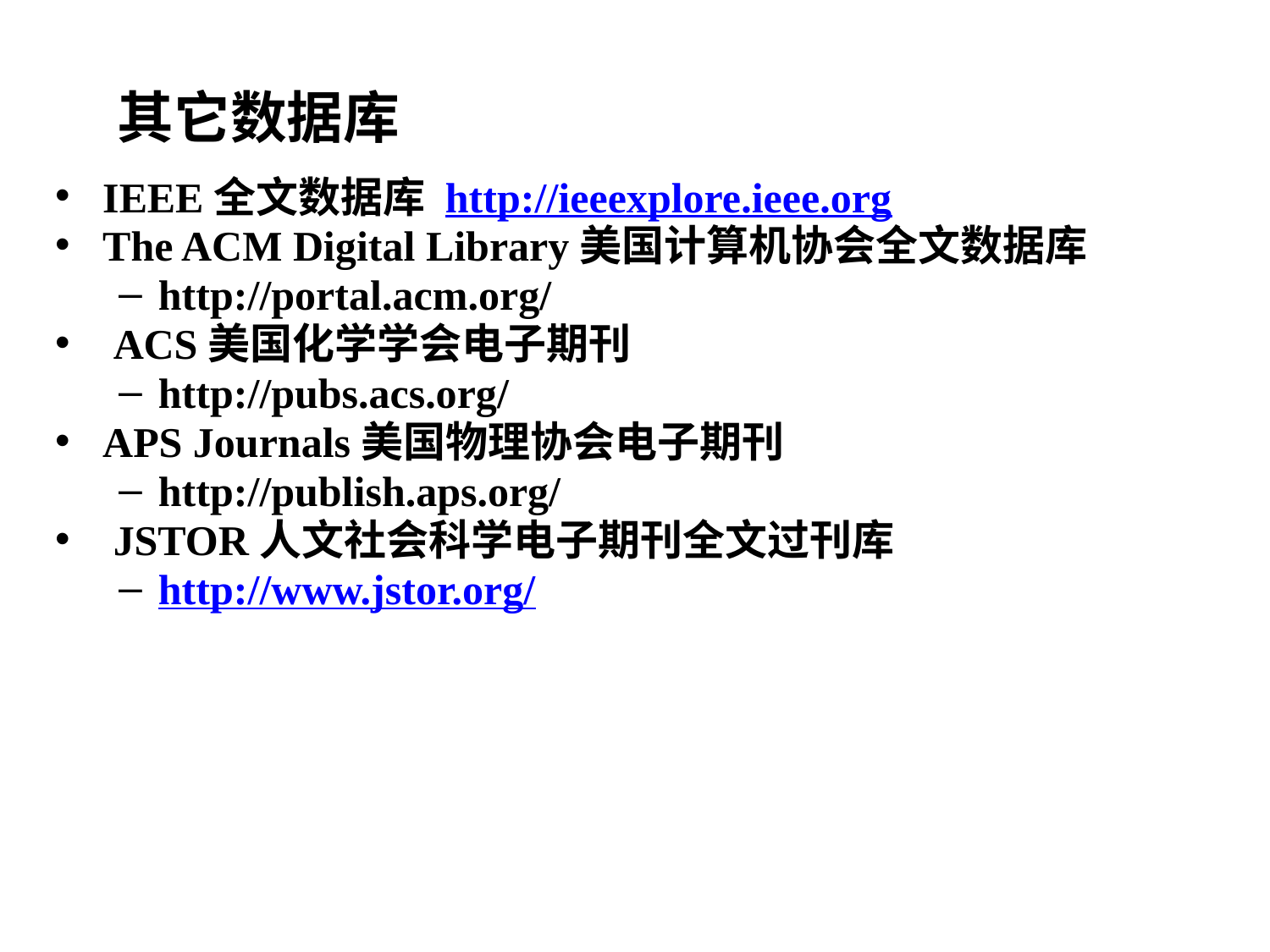

其它数据库
IEEE全文数据库 http://ieeexplore.ieee.org
The ACM Digital Library美国计算机协会全文数据库
http://portal.acm.org/
 ACS美国化学学会电子期刊
http://pubs.acs.org/
APS Journals美国物理协会电子期刊
http://publish.aps.org/
 JSTOR人文社会科学电子期刊全文过刊库
http://www.jstor.org/